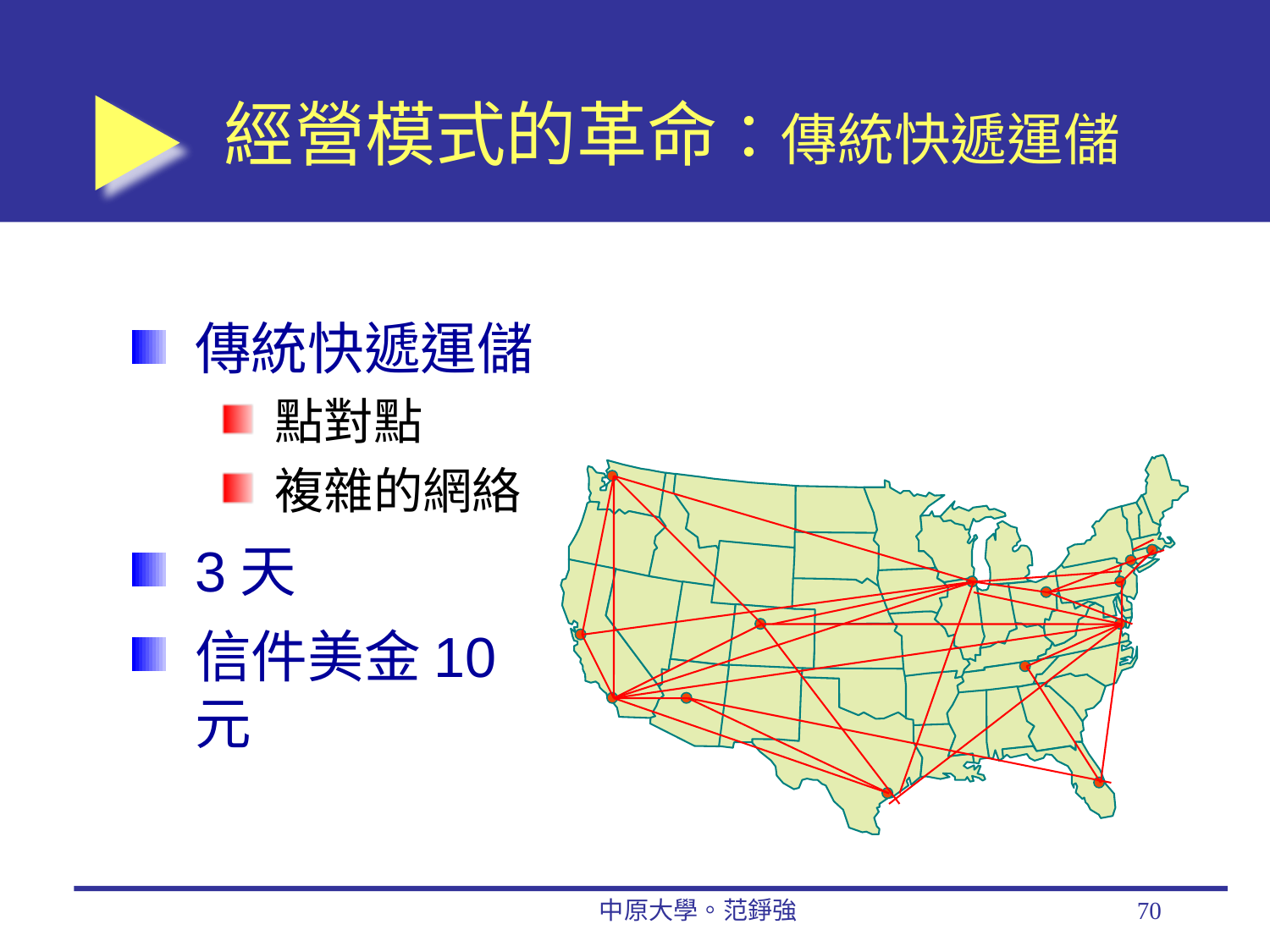

# 經營模式的革命：傳統快遞運儲
傳統快遞運儲
點對點
複雜的網絡
3天
信件美金10元

中原大學。范錚強
70